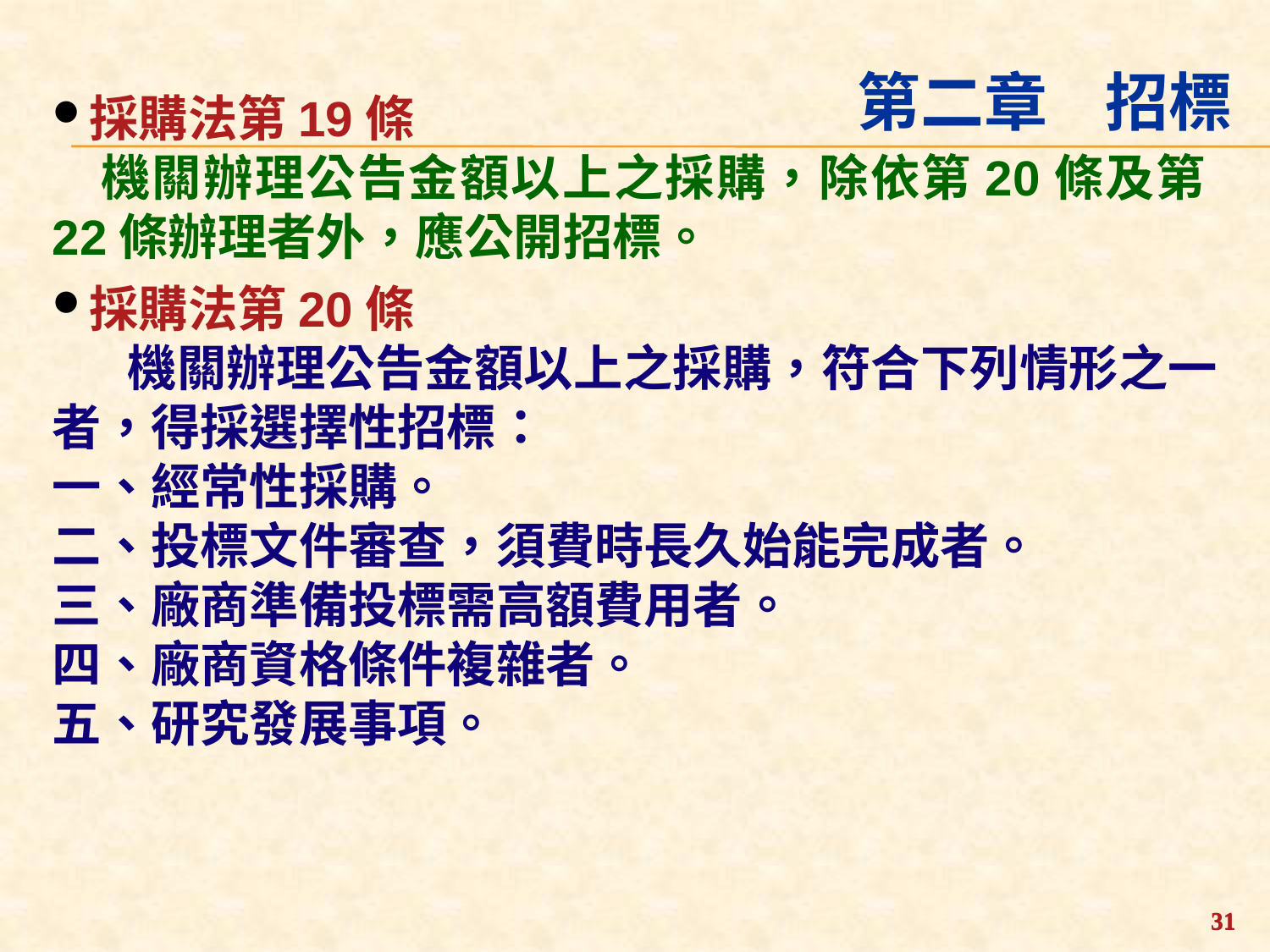

第二章    招標
採購法第19條
機關辦理公告金額以上之採購，除依第20條及第22條辦理者外，應公開招標。
採購法第20條
機關辦理公告金額以上之採購，符合下列情形之一者，得採選擇性招標：
一、經常性採購。
二、投標文件審查，須費時長久始能完成者。
三、廠商準備投標需高額費用者。
四、廠商資格條件複雜者。
五、研究發展事項。
31
31